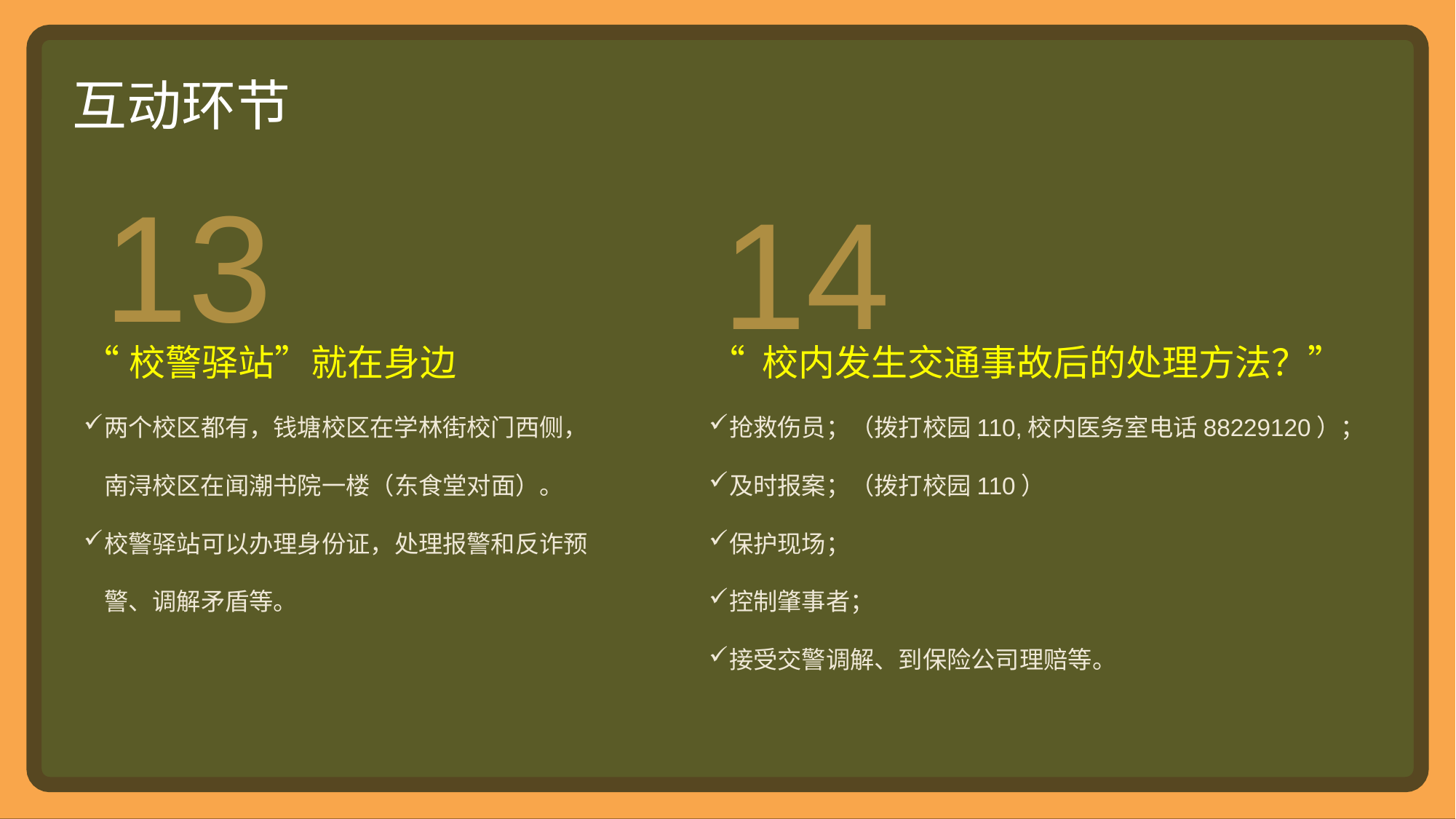

互动环节
13
14
“校警驿站”就在身边
两个校区都有，钱塘校区在学林街校门西侧，南浔校区在闻潮书院一楼（东食堂对面）。
校警驿站可以办理身份证，处理报警和反诈预警、调解矛盾等。
“ 校内发生交通事故后的处理方法？”
抢救伤员；（拨打校园110,校内医务室电话88229120）；
及时报案；（拨打校园110）
保护现场；
控制肇事者；
接受交警调解、到保险公司理赔等。